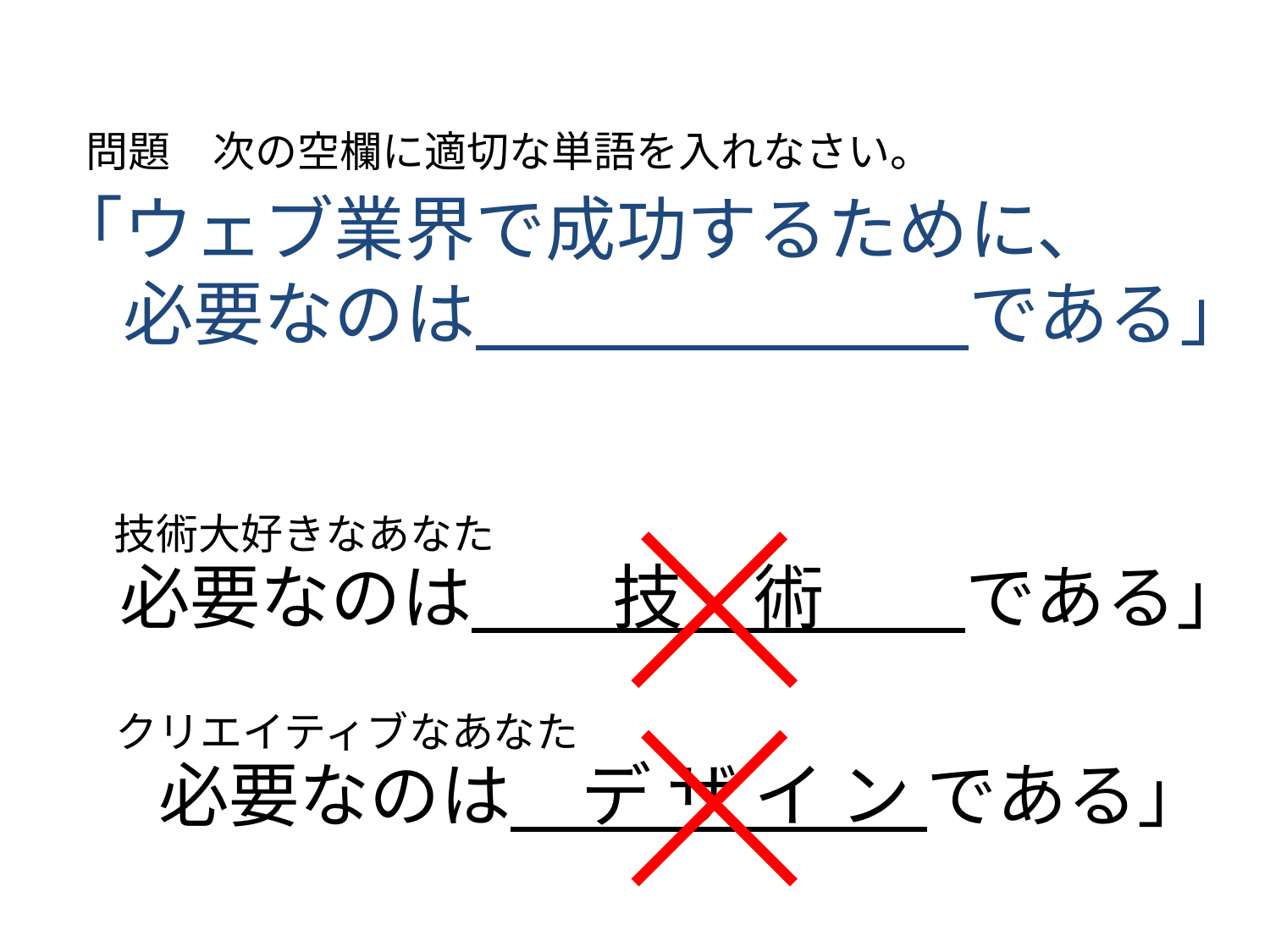

問題　次の空欄に適切な単語を入れなさい。
「ウェブ業界で成功するために、
　必要なのは　　　　　　　である」
技術大好きなあなた
　必要なのは　　技　術　　である」
クリエイティブなあなた
　必要なのは　デ ザ イ ン である」